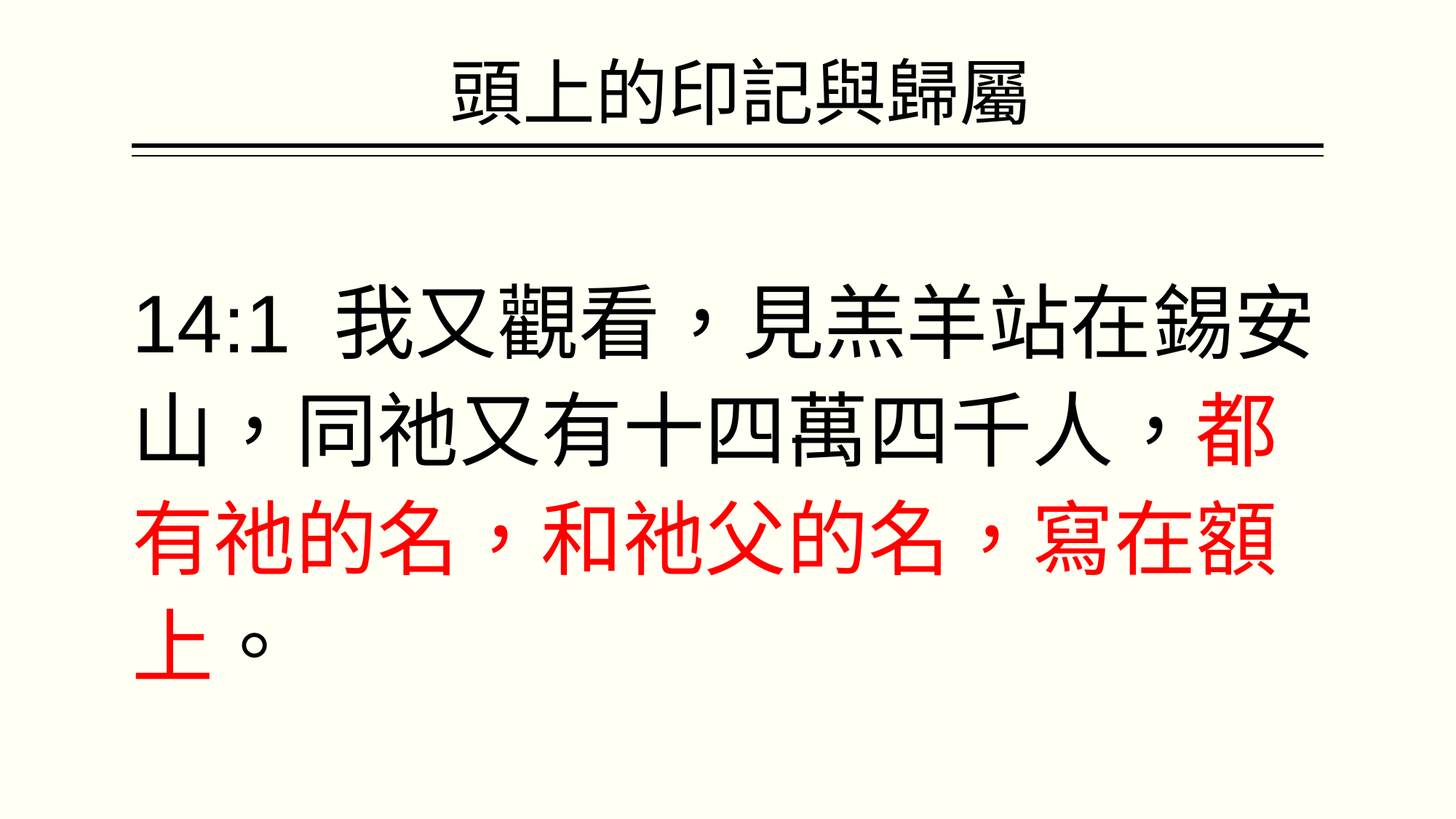

# 頭上的印記與歸屬
14:1 我又觀看，見羔羊站在錫安山，同祂又有十四萬四千人，都有祂的名，和祂父的名，寫在額上。